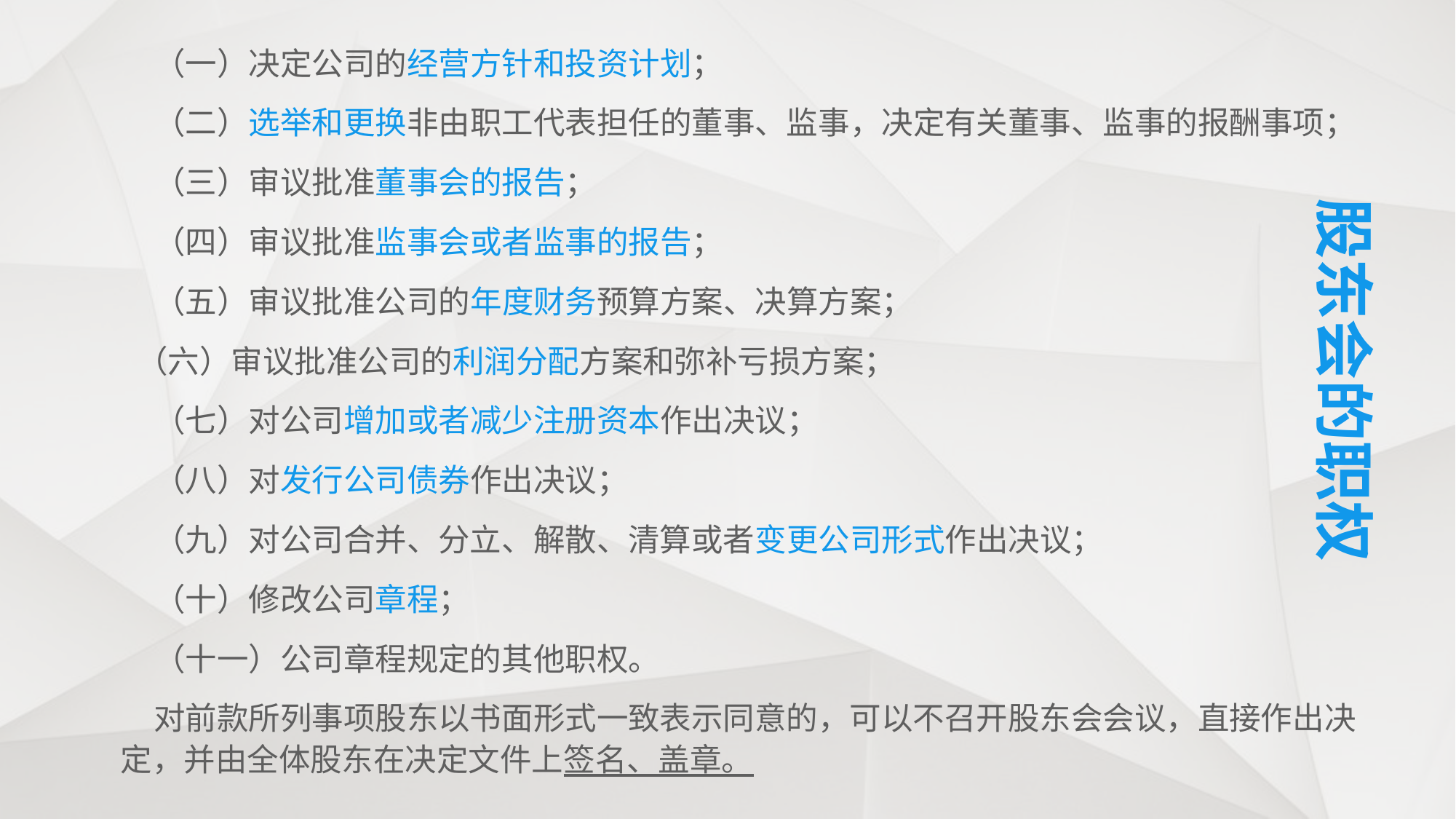

（一）决定公司的经营方针和投资计划；
　　（二）选举和更换非由职工代表担任的董事、监事，决定有关董事、监事的报酬事项；
　　（三）审议批准董事会的报告；
　　（四）审议批准监事会或者监事的报告；
　　（五）审议批准公司的年度财务预算方案、决算方案；
　  （六）审议批准公司的利润分配方案和弥补亏损方案；
　　（七）对公司增加或者减少注册资本作出决议；
　　（八）对发行公司债券作出决议；
　　（九）对公司合并、分立、解散、清算或者变更公司形式作出决议；
　　（十）修改公司章程；
　　（十一）公司章程规定的其他职权。
　　对前款所列事项股东以书面形式一致表示同意的，可以不召开股东会会议，直接作出决定，并由全体股东在决定文件上签名、盖章。

股东会的职权